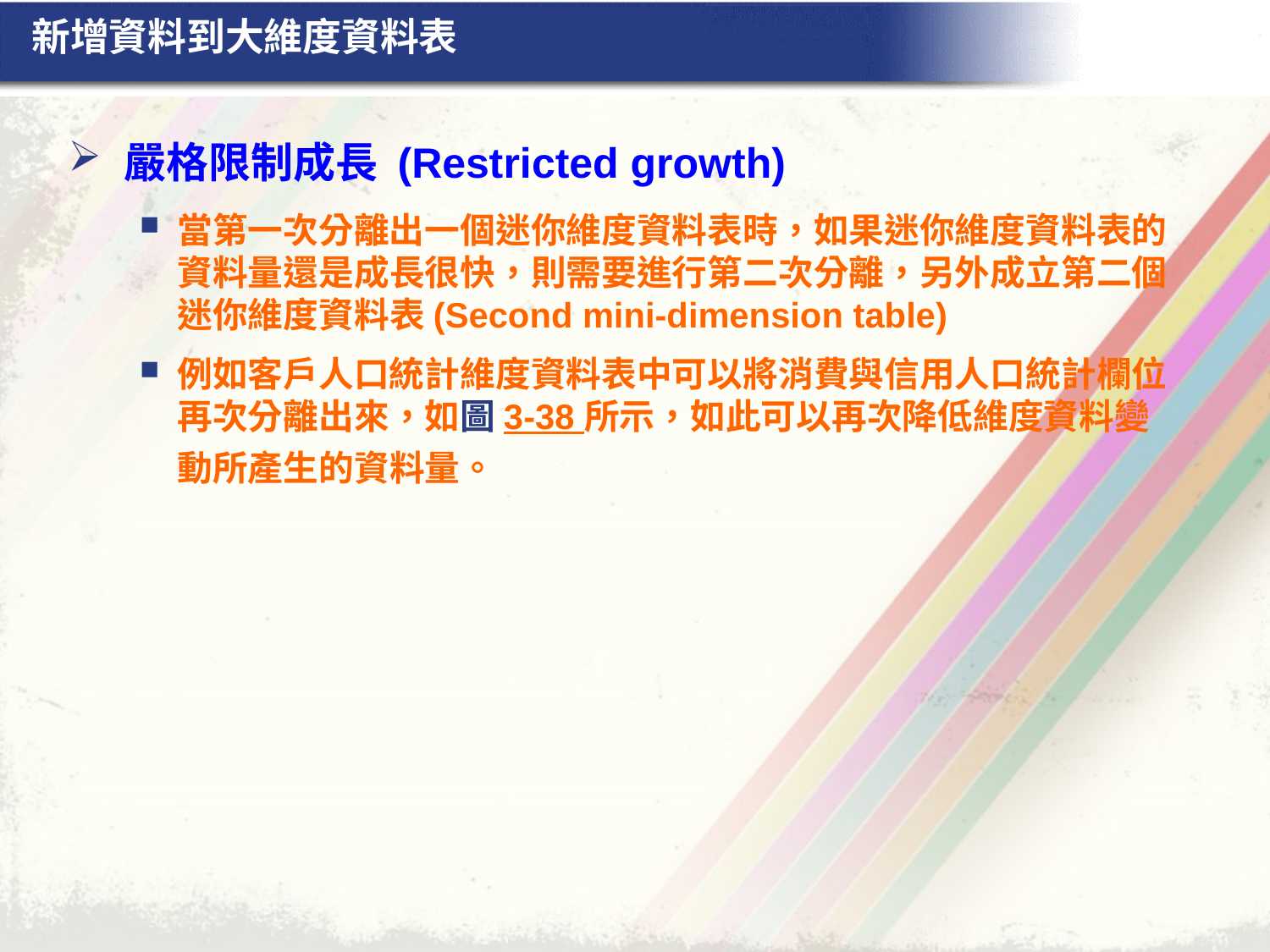

# 新增資料到大維度資料表
嚴格限制成長 (Restricted growth)
當第一次分離出一個迷你維度資料表時，如果迷你維度資料表的資料量還是成長很快，則需要進行第二次分離，另外成立第二個迷你維度資料表(Second mini-dimension table)
例如客戶人口統計維度資料表中可以將消費與信用人口統計欄位再次分離出來，如圖 3-38 所示，如此可以再次降低維度資料變動所產生的資料量。